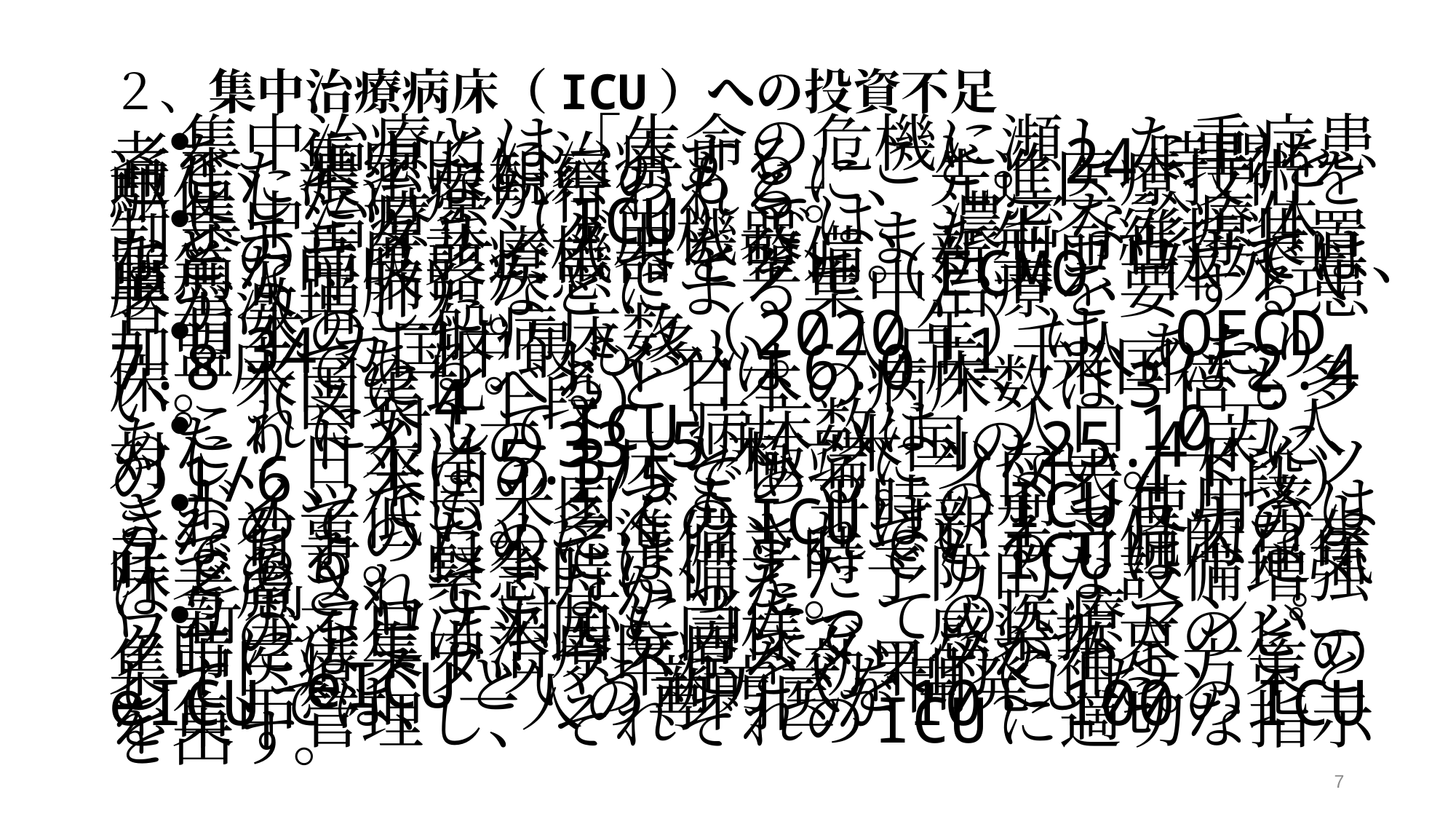

# ２、集中治療病床（ICU）への投資不足
集中治療とは「生命の危機に瀕した重症患者を、集中的に治療する」こと。24時間を通じた濃密な観察のもとに、先進医療技術を駆使した治療が行われる。
集中治療室（ICU）では、濃密な診療体制とモニタリング用機器、また生命維持装置などの高度診療機器を整備。新型コロナでは、重篤な呼吸器疾患でエクモ（ECMO、体外式膜型人工肺）などによる集中治療を要する患者が激増した。
日本の一般病床数（2020年）は、OECD加盟34カ国中最も多い。人口1千人あたり7.8床である。ドイツは6.0床、米国は2.4床。米国に比べると日本の病床数は3倍も多い。（図表4上段）
これに対してICU病床数は、人口10万人あたりドイツの33.5床、米国の25.4床に対し、日本は5.3床と極端に少ない。ドイツの1/6、米国の1/5である。（図表4下段）
ドイツでも米国でも、平時のICU使用率はきわめて低い。多くのICUは新型コロナのような有事のために準備されている予備的な存在である。日本では、平時でもICUは不足気味であり、緊急時に備えた予防的な設備増強は考慮されてこなかった。
新型コロナ対応に当たっての医療マンパワーの不足は米国も同様で、感染拡大のピーク時には集中治療医療スタッフが不足、この集中医療スタッフ不足を効果的に補う方策として、eICUという新方式を開発した。 eICUでは、一人の専門医が10～100のICUを集中管理し、それぞれのICUに適切な指示を出す。

7